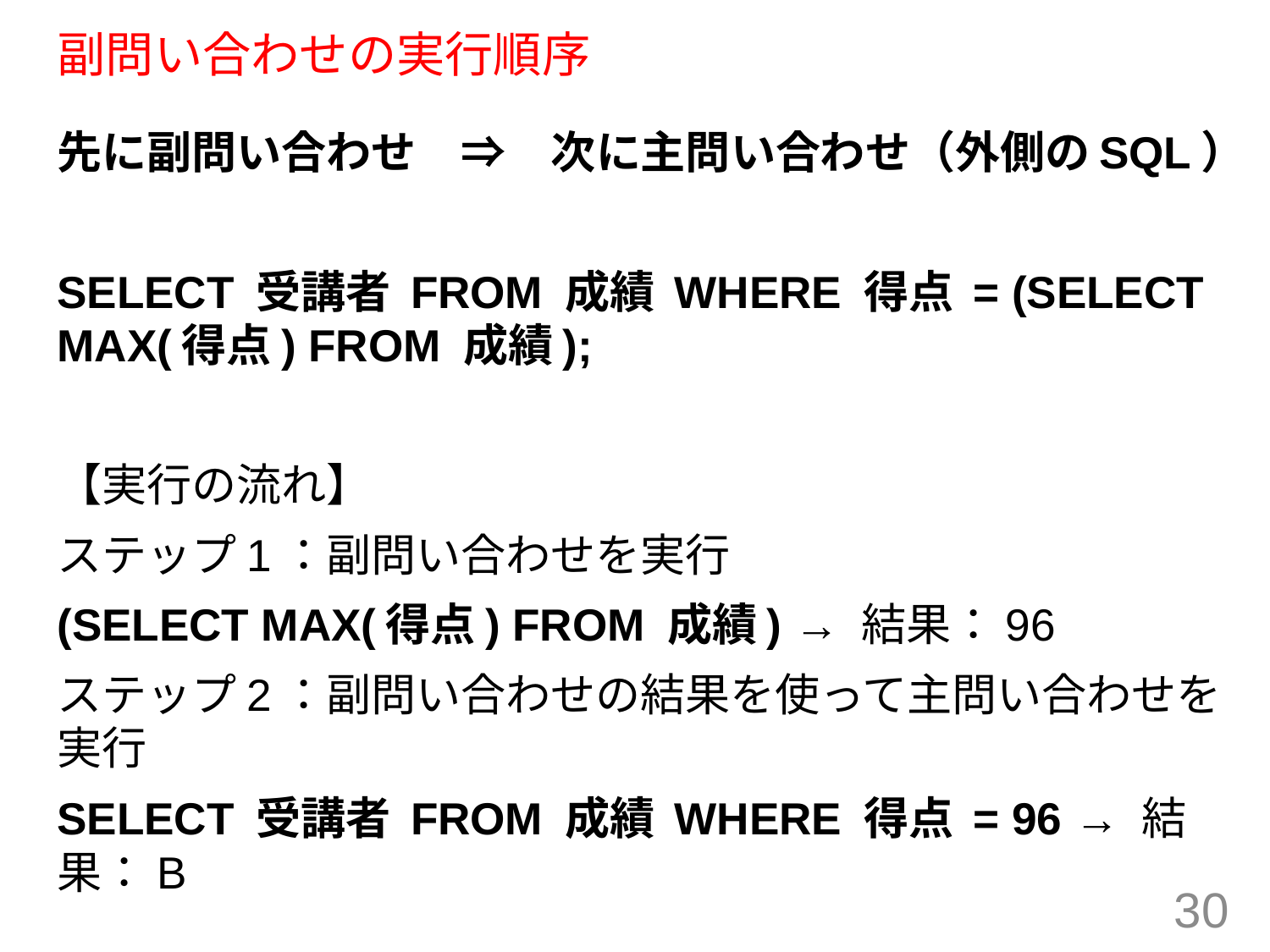

# 副問い合わせの実行順序
先に副問い合わせ　⇒　次に主問い合わせ（外側のSQL）

SELECT 受講者 FROM 成績 WHERE 得点 = (SELECT MAX(得点) FROM 成績);

【実行の流れ】
ステップ1：副問い合わせを実行
(SELECT MAX(得点) FROM 成績) → 結果：96
ステップ2：副問い合わせの結果を使って主問い合わせを実行
SELECT 受講者 FROM 成績 WHERE 得点 = 96 → 結果：B
30